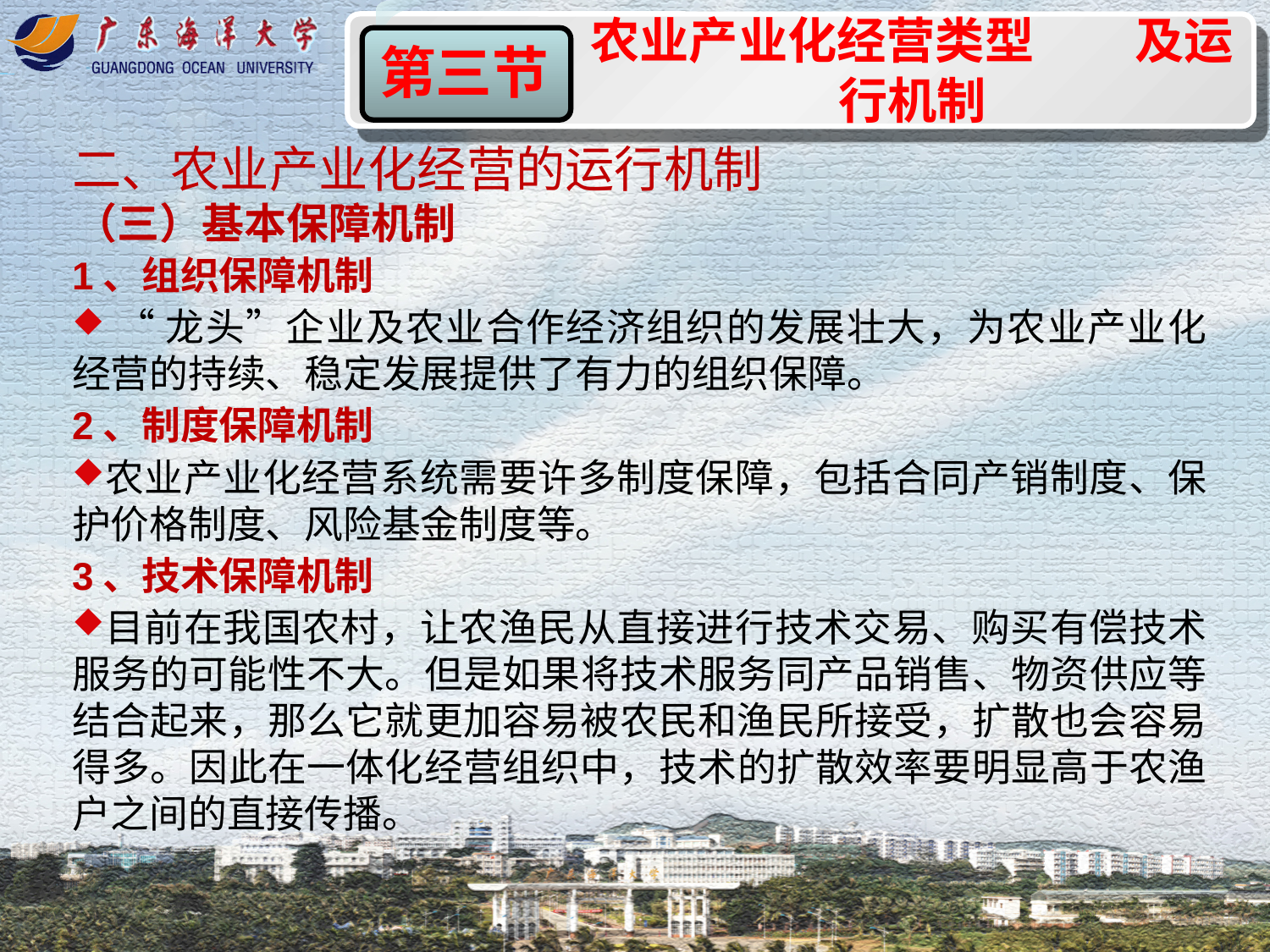

农业产业化经营类型         及运行机制

第一节
第三节
二、农业产业化经营的运行机制
（三）基本保障机制
1、组织保障机制
 “龙头”企业及农业合作经济组织的发展壮大，为农业产业化经营的持续、稳定发展提供了有力的组织保障。
2、制度保障机制
农业产业化经营系统需要许多制度保障，包括合同产销制度、保护价格制度、风险基金制度等。
3、技术保障机制
目前在我国农村，让农渔民从直接进行技术交易、购买有偿技术服务的可能性不大。但是如果将技术服务同产品销售、物资供应等结合起来，那么它就更加容易被农民和渔民所接受，扩散也会容易得多。因此在一体化经营组织中，技术的扩散效率要明显高于农渔户之间的直接传播。